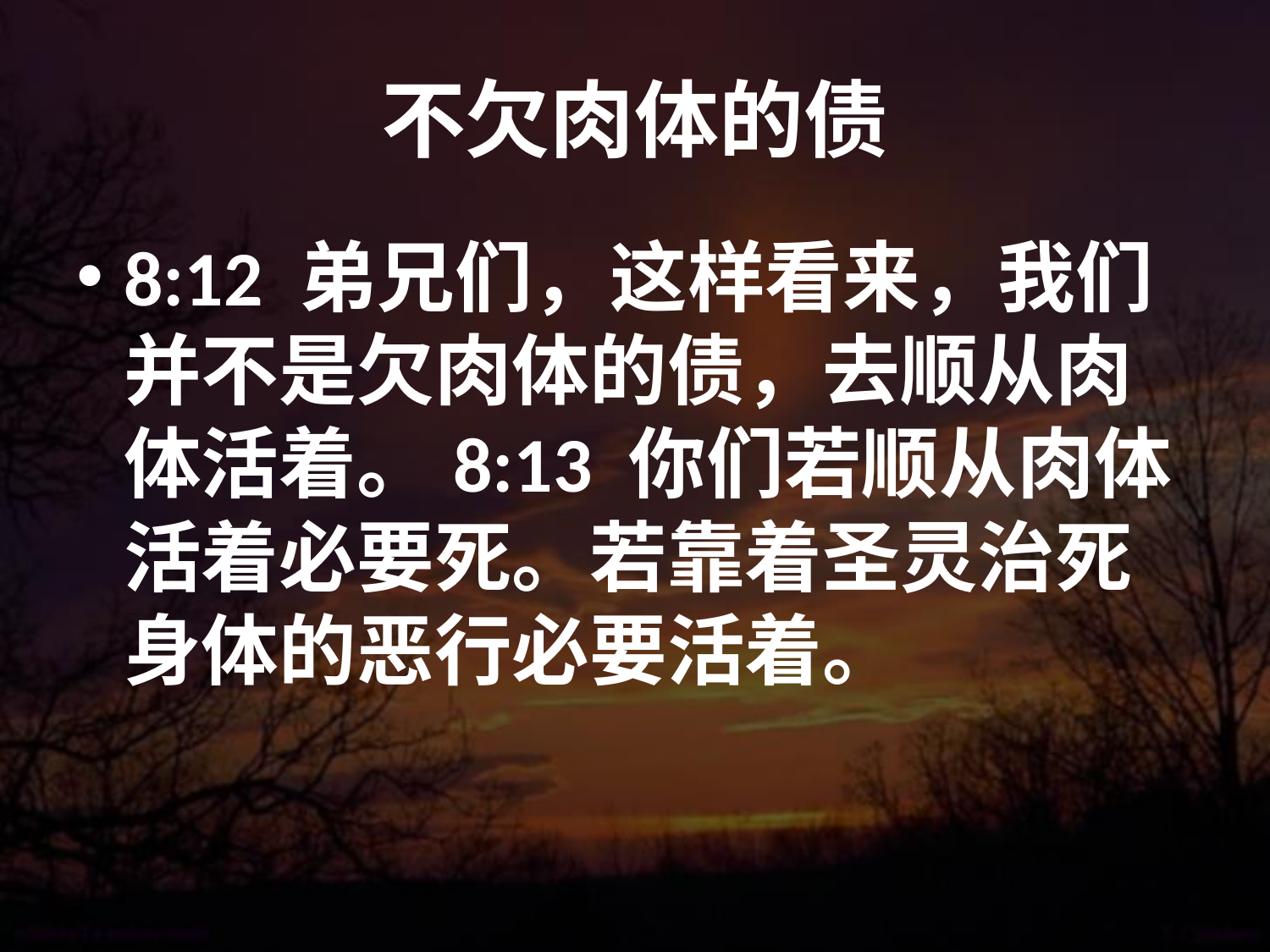

# 不欠肉体的债
8:12 弟兄们，这样看来，我们并不是欠肉体的债，去顺从肉体活着。8:13 你们若顺从肉体活着必要死。若靠着圣灵治死身体的恶行必要活着。